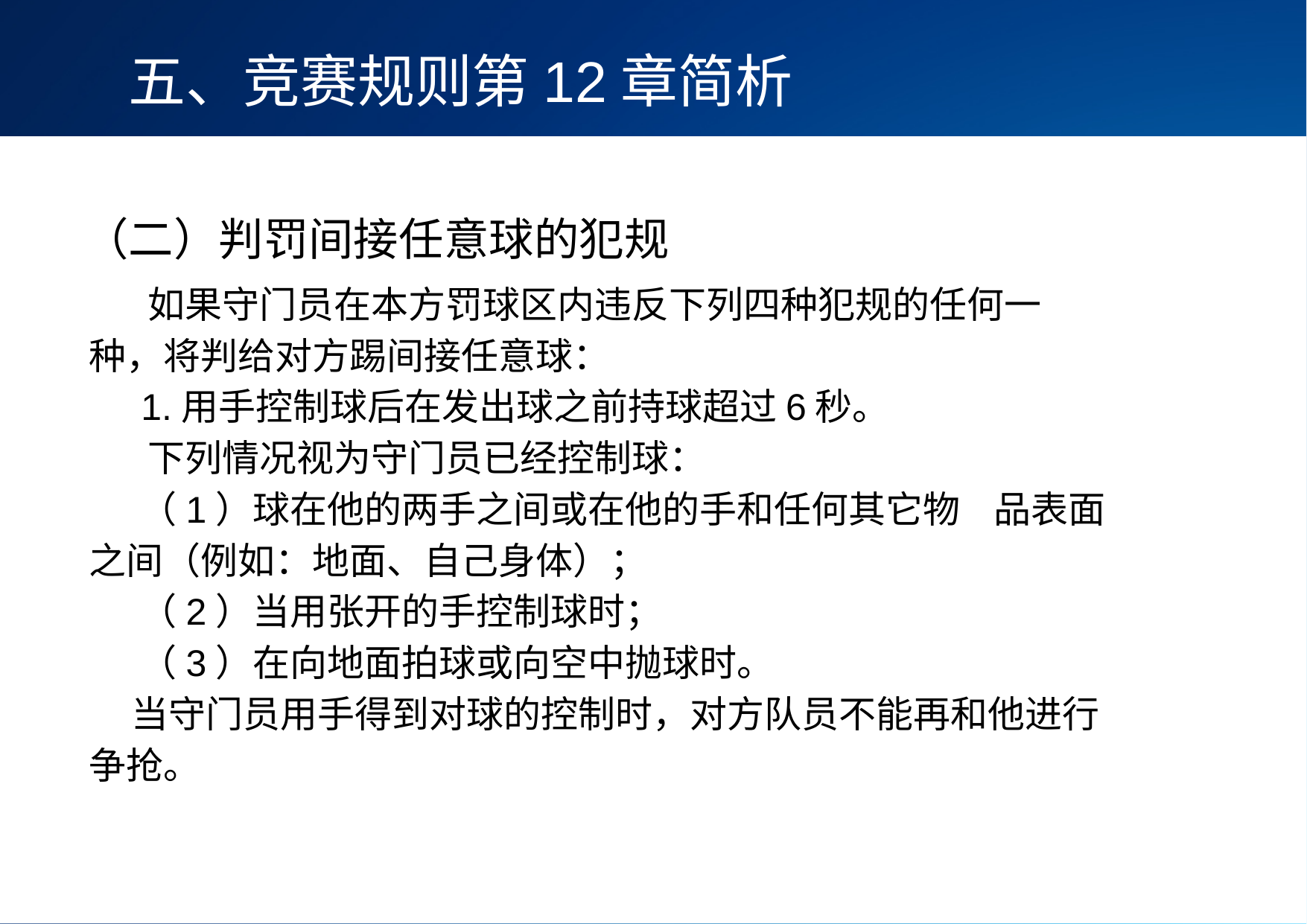

五、竞赛规则第12章简析

（二）判罚间接任意球的犯规
      如果守门员在本方罚球区内违反下列四种犯规的任何一种，将判给对方踢间接任意球：
     1.用手控制球后在发出球之前持球超过6秒。
      下列情况视为守门员已经控制球：
     （1）球在他的两手之间或在他的手和任何其它物    品表面之间（例如：地面、自己身体）；
     （2）当用张开的手控制球时；
     （3）在向地面拍球或向空中抛球时。
    当守门员用手得到对球的控制时，对方队员不能再和他进行争抢。